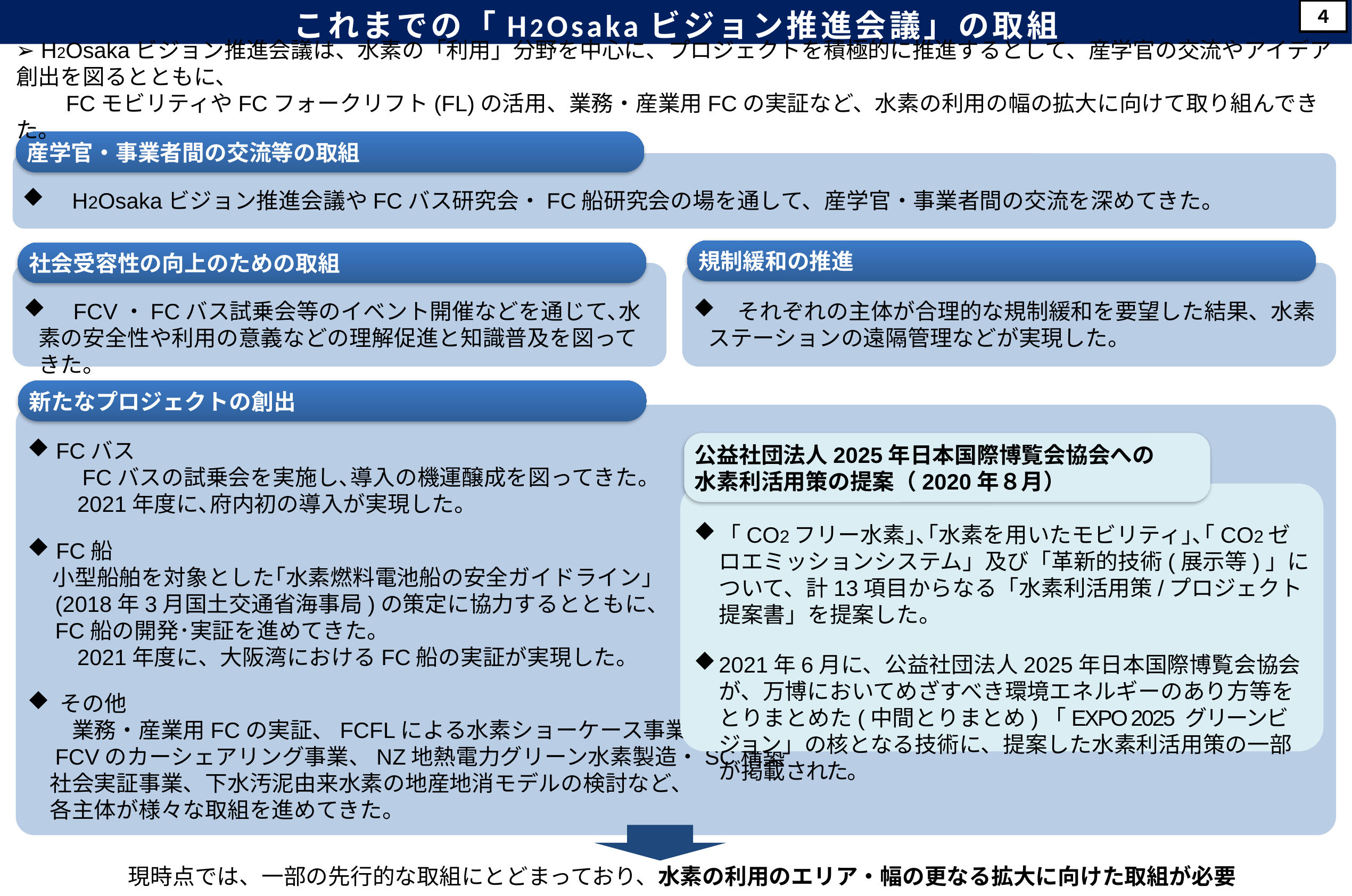

これまでの「H2Osakaビジョン推進会議」の取組
４
➢ H2Osakaビジョン推進会議は、水素の「利用」分野を中心に、プロジェクトを積極的に推進するとして、産学官の交流やアイデア創出を図るとともに、
　　FCモビリティやFCフォークリフト(FL)の活用、業務・産業用FCの実証など、水素の利用の幅の拡大に向けて取り組んできた。
産学官・事業者間の交流等の取組

　H2Osakaビジョン推進会議やFCバス研究会・FC船研究会の場を通して、産学官・事業者間の交流を深めてきた。
規制緩和の推進
社会受容性の向上のための取組

　FCV・FCバス試乗会等のイベント開催などを通じて､水素の安全性や利用の意義などの理解促進と知識普及を図ってきた。

　それぞれの主体が合理的な規制緩和を要望した結果、水素ステーションの遠隔管理などが実現した。
新たなプロジェクトの創出

 FCバス
　　 FCバスの試乗会を実施し､導入の機運醸成を図ってきた。
　　2021年度に､府内初の導入が実現した。

 FC船
    小型船舶を対象とした｢水素燃料電池船の安全ガイドライン｣
　(2018年3月国土交通省海事局)の策定に協力するとともに､
　FC船の開発･実証を進めてきた。
　　2021年度に、大阪湾におけるFC船の実証が実現した。

 その他
　　業務・産業用FCの実証、FCFLによる水素ショーケース事業、
　FCVのカーシェアリング事業、NZ地熱電力グリーン水素製造・SC構築
　社会実証事業、下水汚泥由来水素の地産地消モデルの検討など、
　各主体が様々な取組を進めてきた。
公益社団法人2025年日本国際博覧会協会への
水素利活用策の提案（2020年８月）

「CO2フリー水素｣､｢水素を用いたモビリティ｣､｢CO2ゼロエミッションシステム」及び「革新的技術(展示等)」について、計13項目からなる「水素利活用策/プロジェクト提案書」を提案した。

2021年6月に、公益社団法人2025年日本国際博覧会協会が、万博においてめざすべき環境エネルギーのあり方等をとりまとめた(中間とりまとめ)「EXPO 2025 グリーンビジョン」の核となる技術に、提案した水素利活用策の一部が掲載された。

現時点では、一部の先行的な取組にとどまっており、水素の利用のエリア・幅の更なる拡大に向けた取組が必要